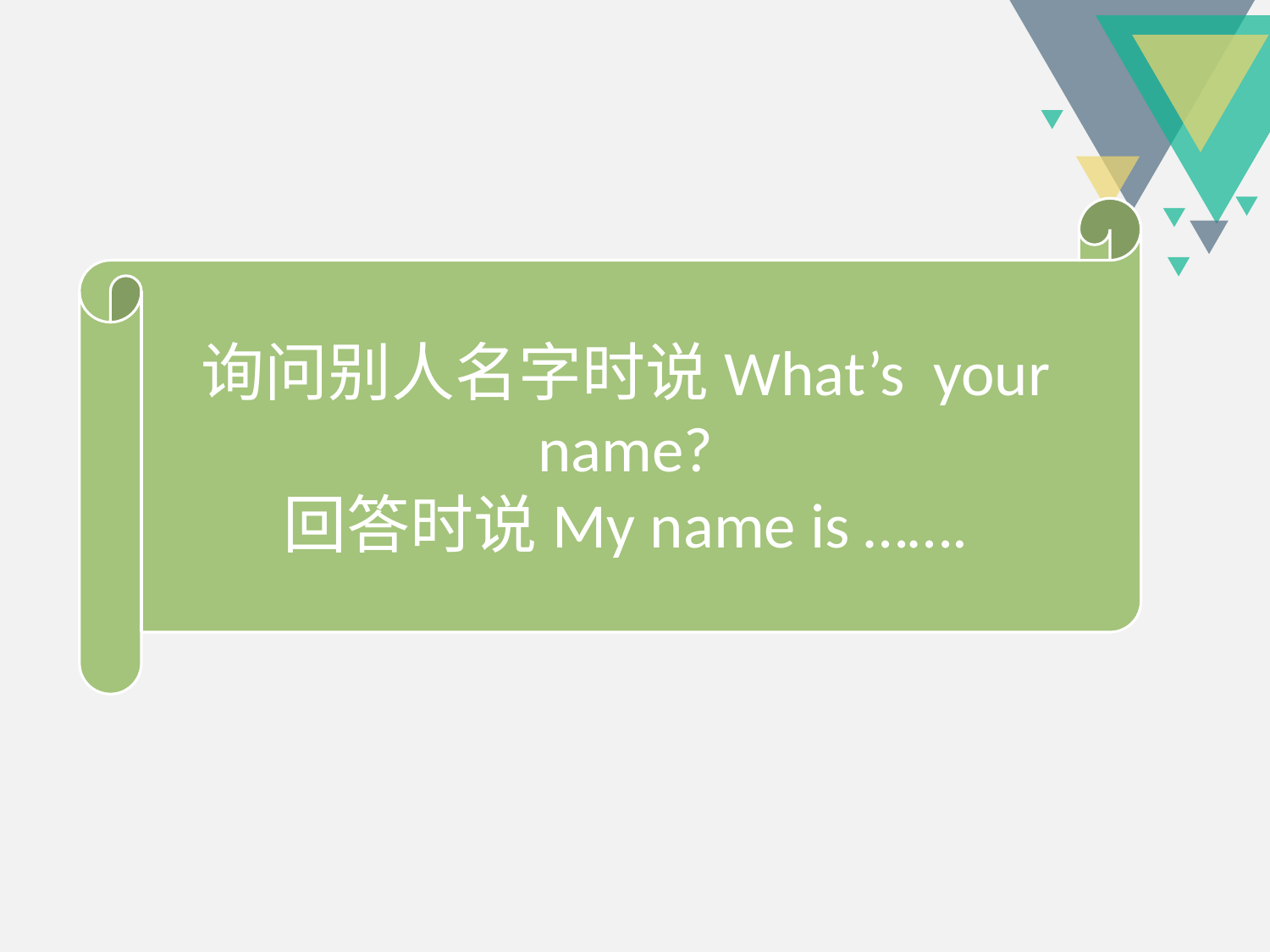

询问别人名字时说What’s  your name?
回答时说My name is …….